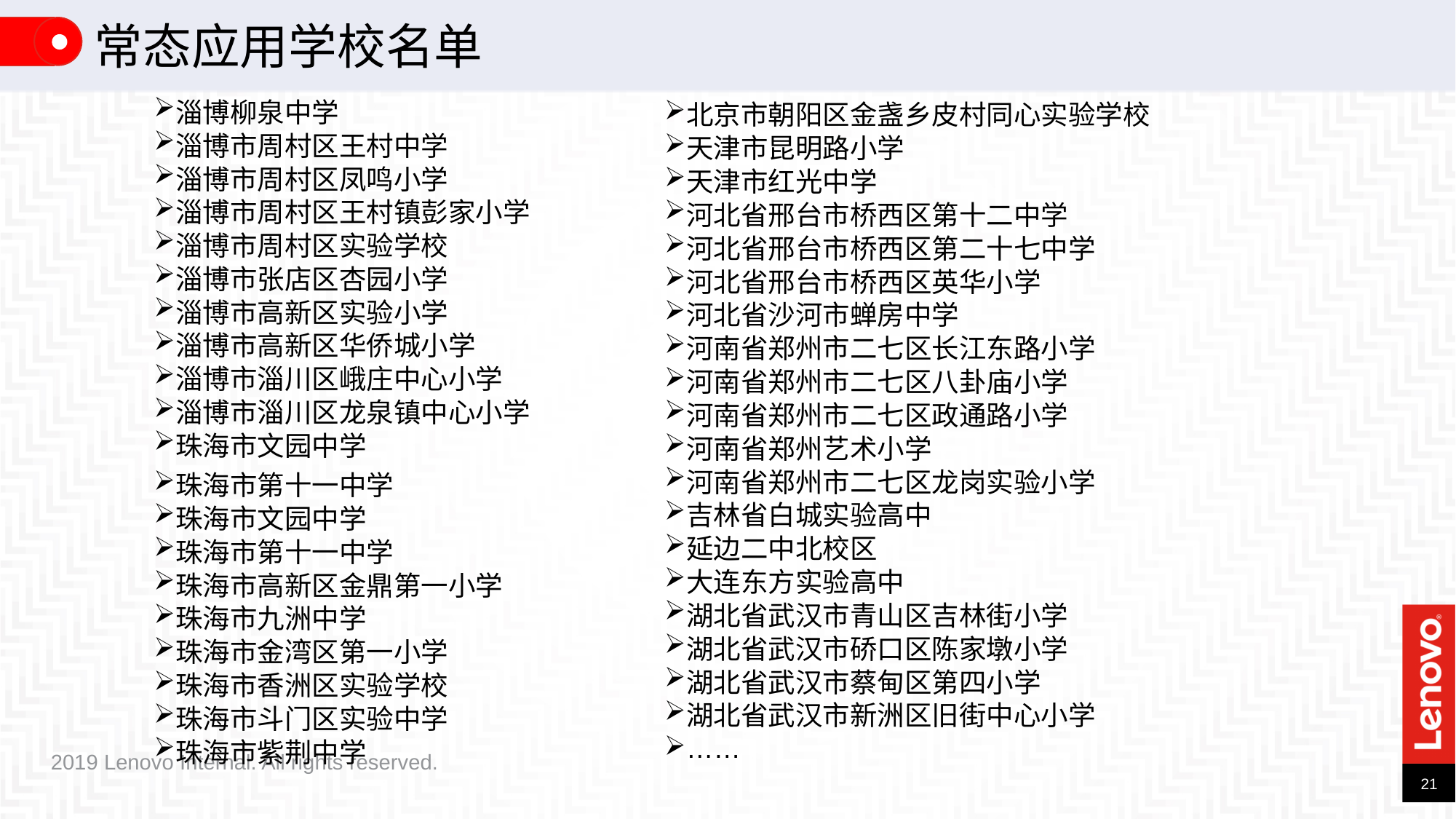

常态应用学校名单
| 淄博柳泉中学 |
| --- |
| 淄博市周村区王村中学 |
| 淄博市周村区凤鸣小学 |
| 淄博市周村区王村镇彭家小学 |
| 淄博市周村区实验学校 |
| 淄博市张店区杏园小学 |
| 淄博市高新区实验小学 |
| 淄博市高新区华侨城小学 |
| 淄博市淄川区峨庄中心小学 |
| 淄博市淄川区龙泉镇中心小学 |
| 珠海市文园中学 |
| 珠海市第十一中学 |
| 珠海市文园中学 |
| 珠海市第十一中学 |
| 珠海市高新区金鼎第一小学 |
| 珠海市九洲中学 |
| 珠海市金湾区第一小学 |
| 珠海市香洲区实验学校 |
| 珠海市斗门区实验中学 |
| 珠海市紫荆中学 |
| 北京市朝阳区金盏乡皮村同心实验学校 |
| --- |
| 天津市昆明路小学 |
| 天津市红光中学 |
| 河北省邢台市桥西区第十二中学 |
| 河北省邢台市桥西区第二十七中学 |
| 河北省邢台市桥西区英华小学 |
| 河北省沙河市蝉房中学 |
| 河南省郑州市二七区长江东路小学 |
| 河南省郑州市二七区八卦庙小学 |
| 河南省郑州市二七区政通路小学 |
| 河南省郑州艺术小学 |
| 河南省郑州市二七区龙岗实验小学 |
| 吉林省白城实验高中 |
| 延边二中北校区 |
| 大连东方实验高中 |
| 湖北省武汉市青山区吉林街小学 |
| 湖北省武汉市硚口区陈家墩小学 |
| 湖北省武汉市蔡甸区第四小学 |
| 湖北省武汉市新洲区旧街中心小学 …… |